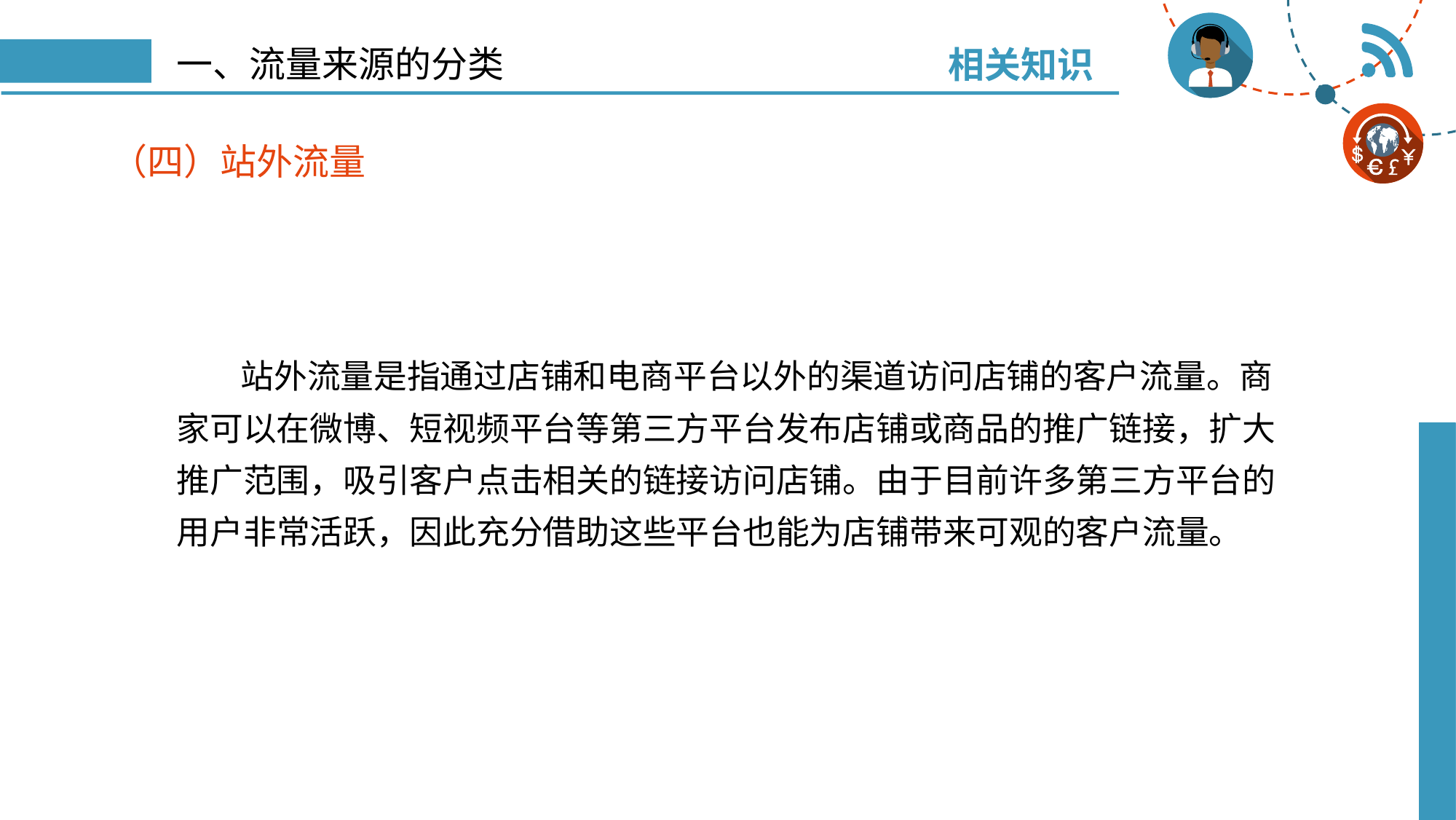

相关知识
# 一、流量来源的分类
（四）站外流量
站外流量是指通过店铺和电商平台以外的渠道访问店铺的客户流量。商家可以在微博、短视频平台等第三方平台发布店铺或商品的推广链接，扩大推广范围，吸引客户点击相关的链接访问店铺。由于目前许多第三方平台的用户非常活跃，因此充分借助这些平台也能为店铺带来可观的客户流量。